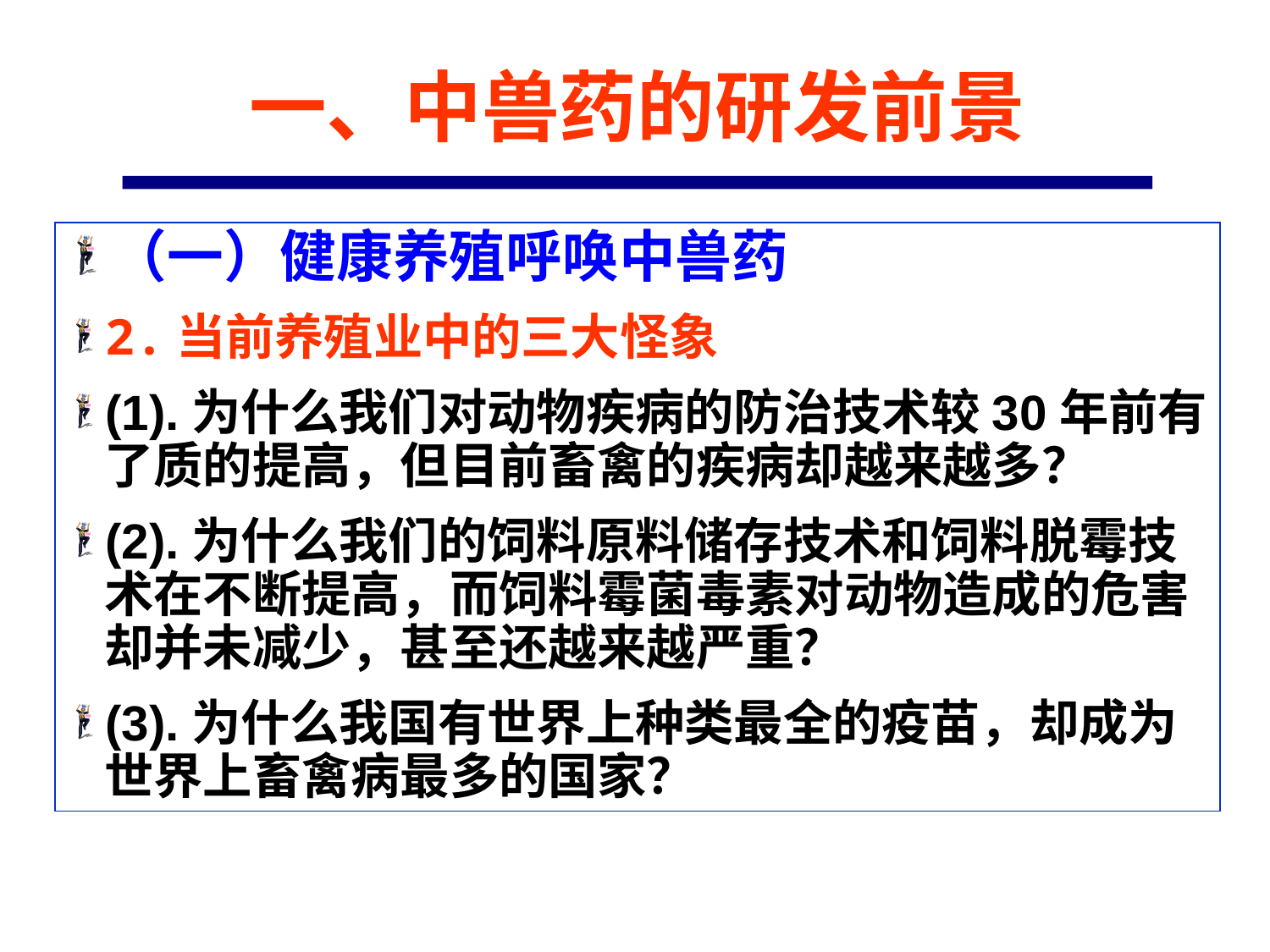

# 一、中兽药的研发前景

（一）健康养殖呼唤中兽药
2.当前养殖业中的三大怪象
(1).为什么我们对动物疾病的防治技术较30年前有了质的提高，但目前畜禽的疾病却越来越多？
(2).为什么我们的饲料原料储存技术和饲料脱霉技术在不断提高，而饲料霉菌毒素对动物造成的危害却并未减少，甚至还越来越严重？
(3).为什么我国有世界上种类最全的疫苗，却成为世界上畜禽病最多的国家？